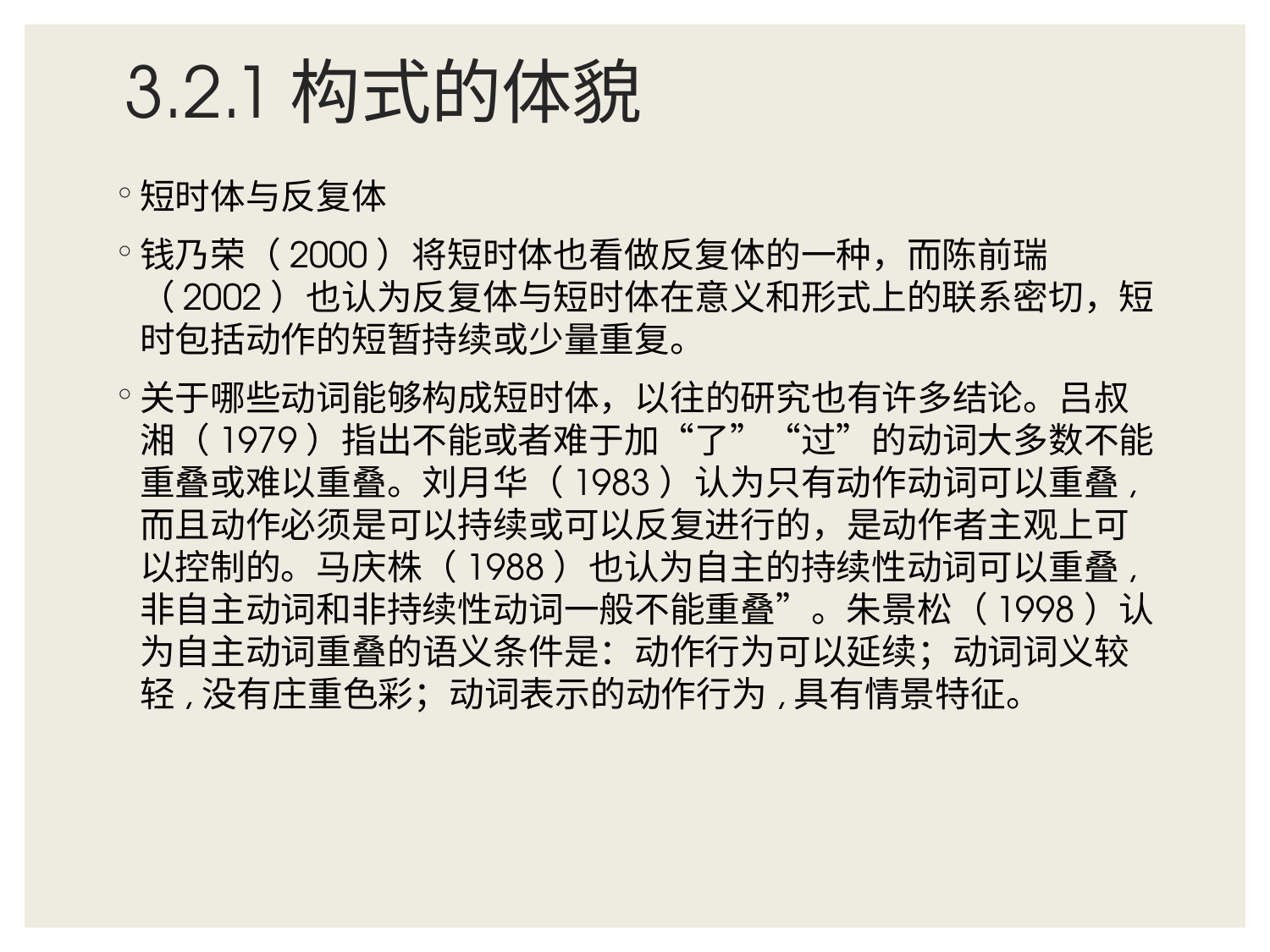

# 3.2.1构式的体貌
短时体与反复体
钱乃荣（2000）将短时体也看做反复体的一种，而陈前瑞（2002）也认为反复体与短时体在意义和形式上的联系密切，短时包括动作的短暂持续或少量重复。
关于哪些动词能够构成短时体，以往的研究也有许多结论。吕叔湘（1979）指出不能或者难于加“了”“过”的动词大多数不能重叠或难以重叠。刘月华（1983）认为只有动作动词可以重叠,而且动作必须是可以持续或可以反复进行的，是动作者主观上可以控制的。马庆株（1988）也认为自主的持续性动词可以重叠,非自主动词和非持续性动词一般不能重叠”。朱景松（1998）认为自主动词重叠的语义条件是：动作行为可以延续；动词词义较轻,没有庄重色彩；动词表示的动作行为,具有情景特征。